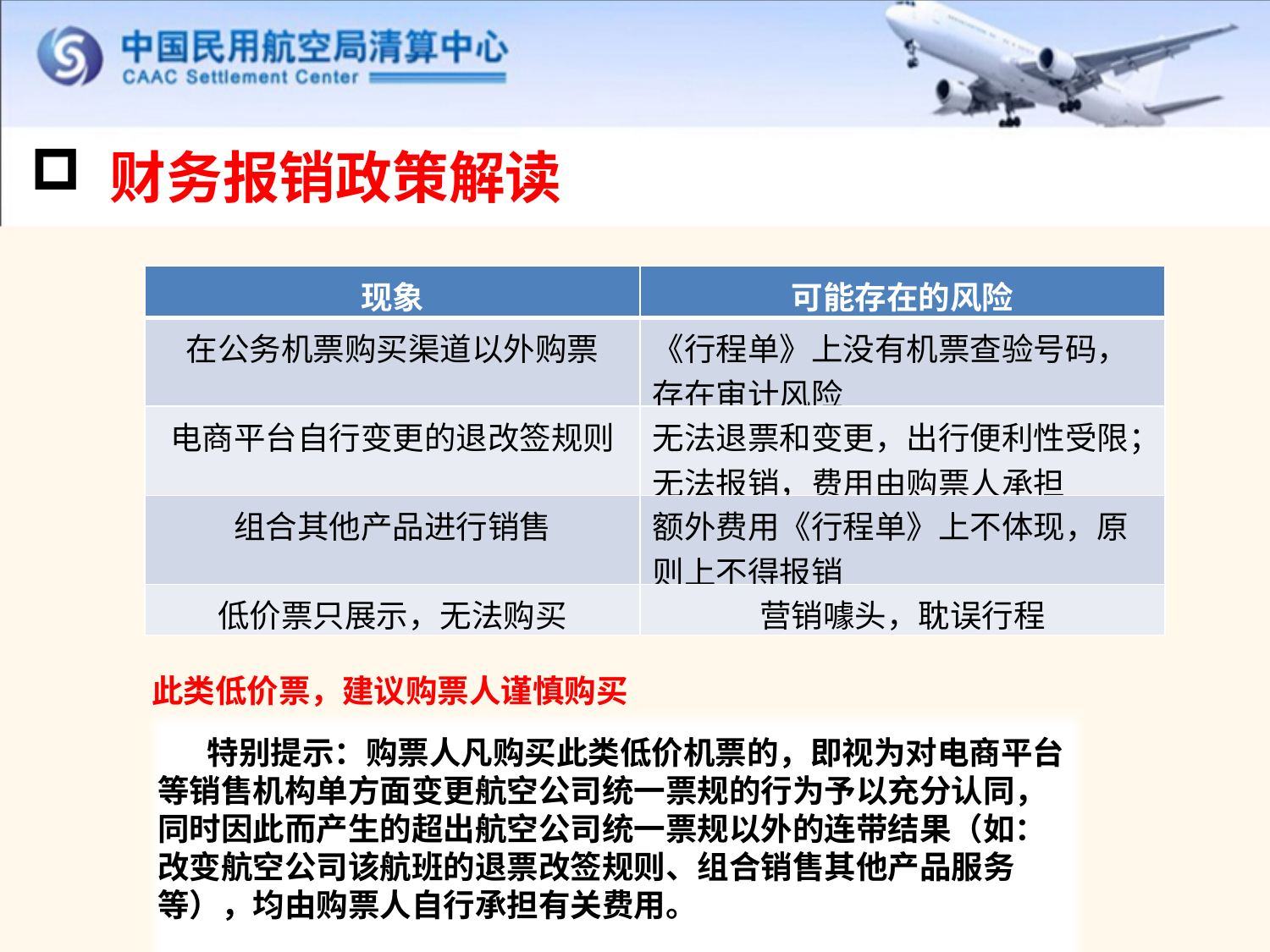

财务报销政策解读
| 现象 | 可能存在的风险 |
| --- | --- |
| 在公务机票购买渠道以外购票 | 《行程单》上没有机票查验号码，存在审计风险 |
| 电商平台自行变更的退改签规则 | 无法退票和变更，出行便利性受限；无法报销，费用由购票人承担 |
| 组合其他产品进行销售 | 额外费用《行程单》上不体现，原则上不得报销 |
| 低价票只展示，无法购买 | 营销噱头，耽误行程 |
此类低价票，建议购票人谨慎购买
特别提示：购票人凡购买此类低价机票的，即视为对电商平台等销售机构单方面变更航空公司统一票规的行为予以充分认同，同时因此而产生的超出航空公司统一票规以外的连带结果（如：改变航空公司该航班的退票改签规则、组合销售其他产品服务等），均由购票人自行承担有关费用。